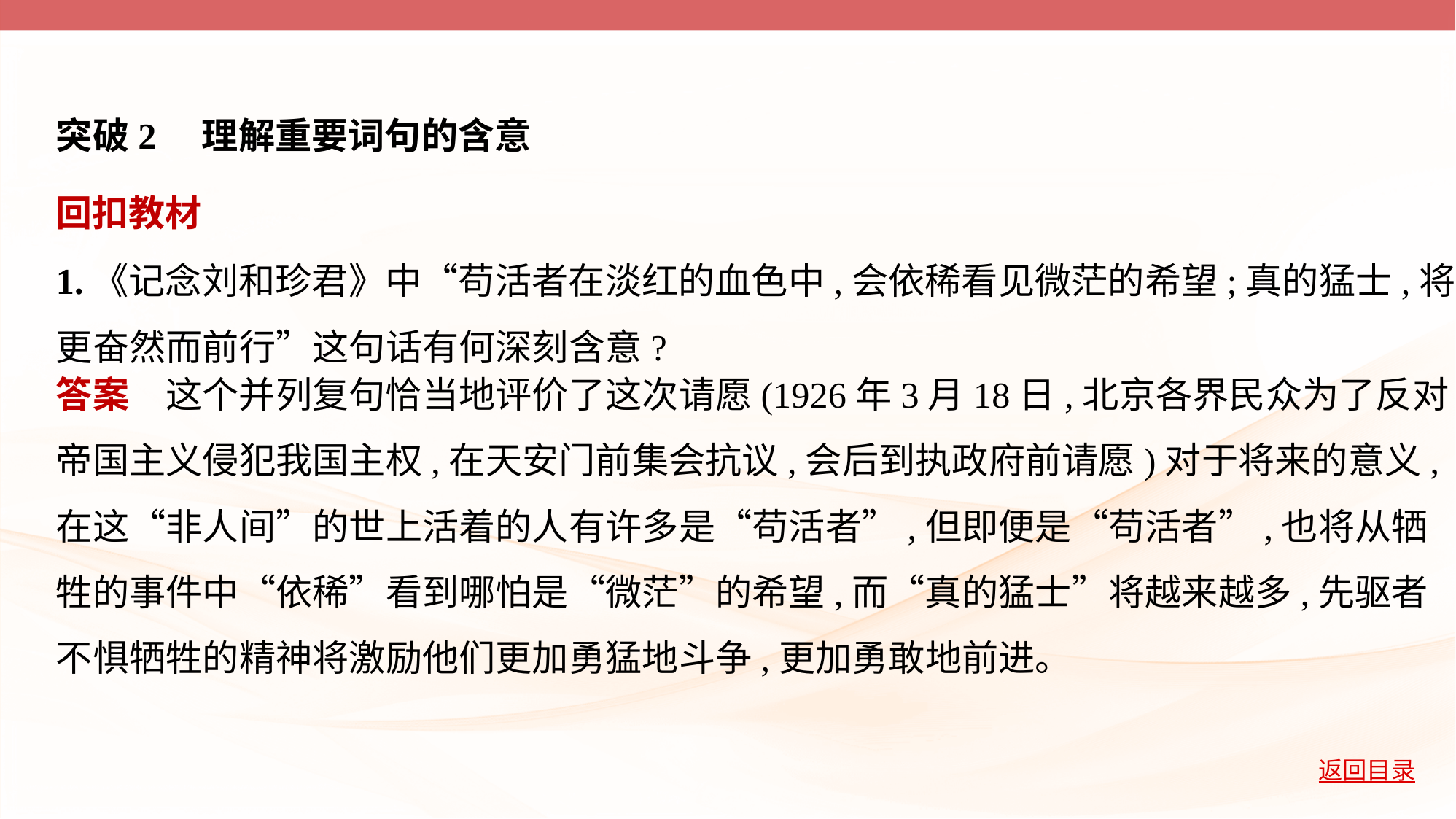

突破2　理解重要词句的含意
回扣教材
1.《记念刘和珍君》中“苟活者在淡红的血色中,会依稀看见微茫的希望;真的猛士,将
更奋然而前行”这句话有何深刻含意?

答案　这个并列复句恰当地评价了这次请愿(1926年3月18日,北京各界民众为了反对
帝国主义侵犯我国主权,在天安门前集会抗议,会后到执政府前请愿)对于将来的意义,
在这“非人间”的世上活着的人有许多是“苟活者”,但即便是“苟活者”,也将从牺
牲的事件中“依稀”看到哪怕是“微茫”的希望,而“真的猛士”将越来越多,先驱者
不惧牺牲的精神将激励他们更加勇猛地斗争,更加勇敢地前进。